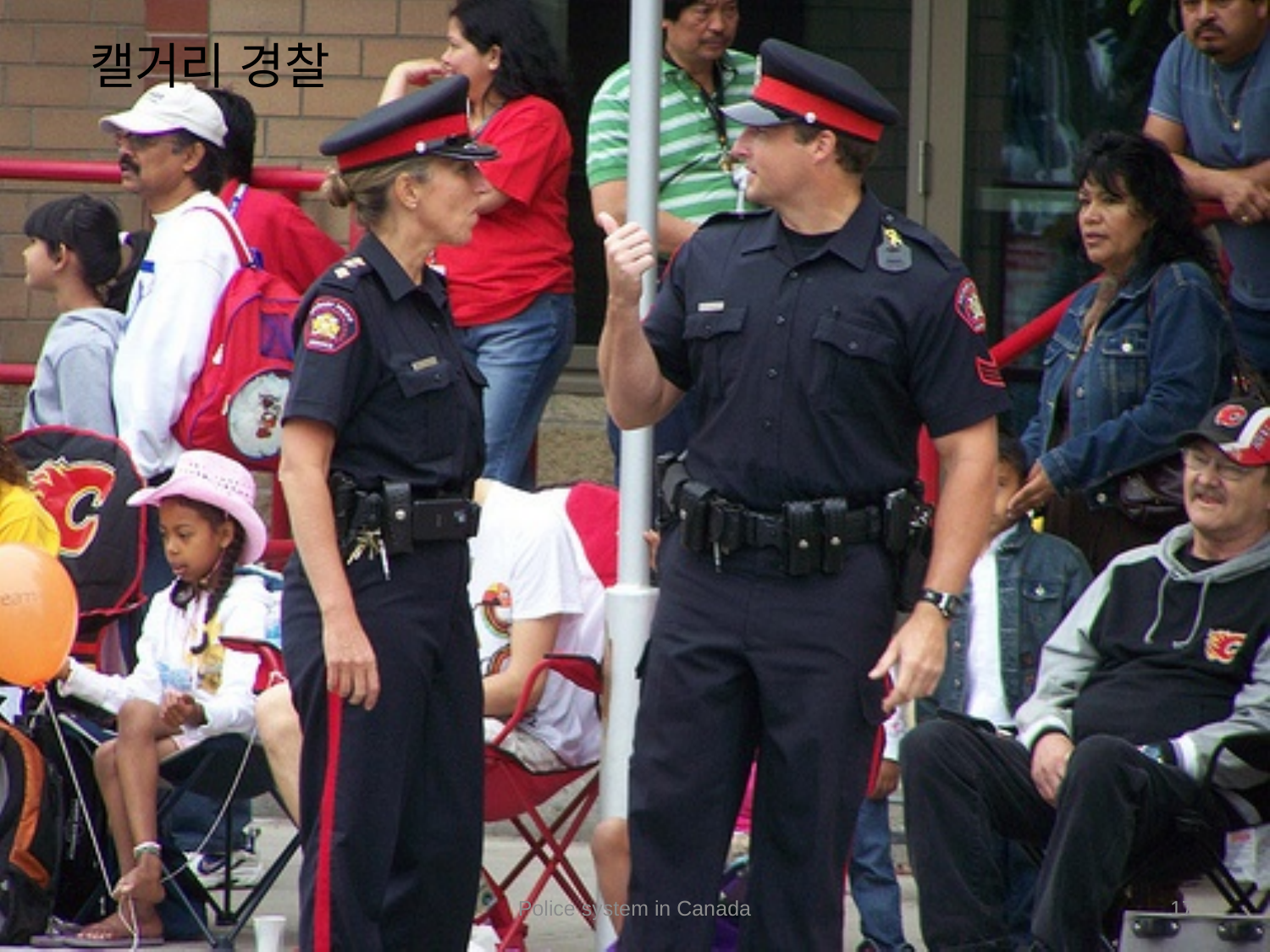

# 캘거리 경찰
Police system in Canada
17